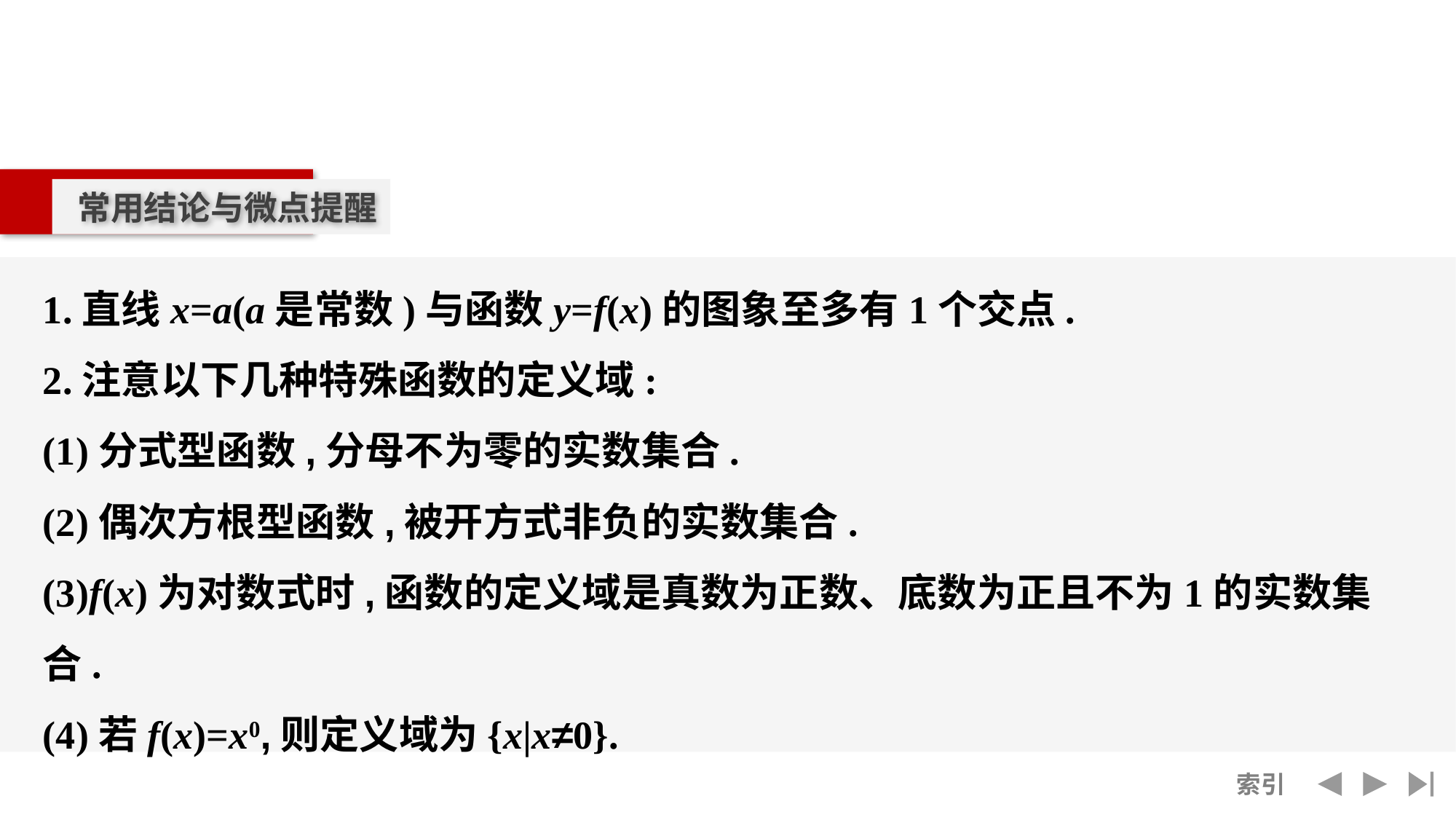

常用结论与微点提醒
1.直线x=a(a是常数)与函数y=f(x)的图象至多有1个交点.
2.注意以下几种特殊函数的定义域:
(1)分式型函数,分母不为零的实数集合.
(2)偶次方根型函数,被开方式非负的实数集合.
(3)f(x)为对数式时,函数的定义域是真数为正数、底数为正且不为1的实数集合.
(4)若f(x)=x0,则定义域为{x|x≠0}.